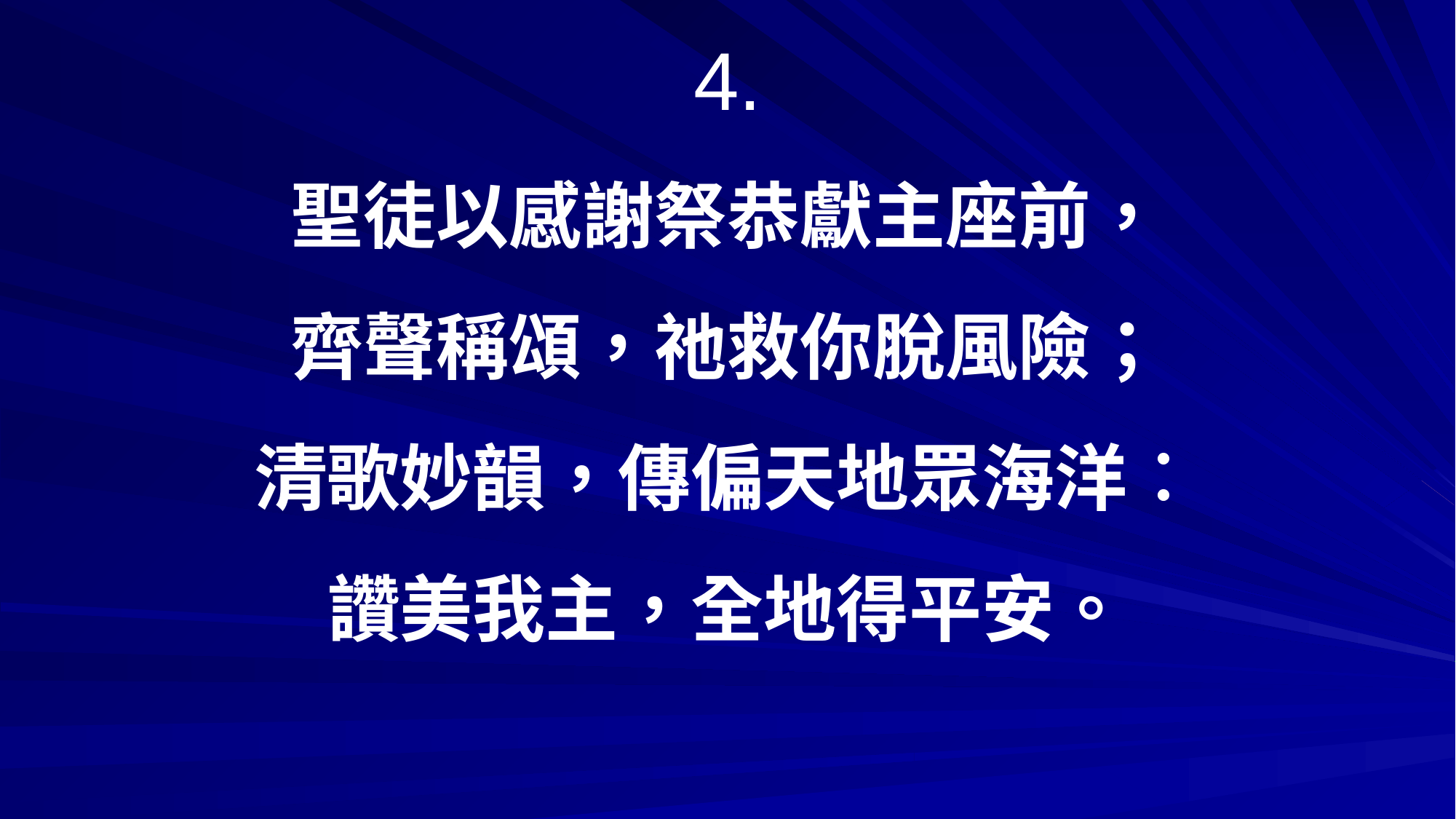

4.
聖徒以感謝祭恭獻主座前，
齊聲稱頌，祂救你脫風險；
清歌妙韻，傳偏天地眾海洋︰
讚美我主，全地得平安。